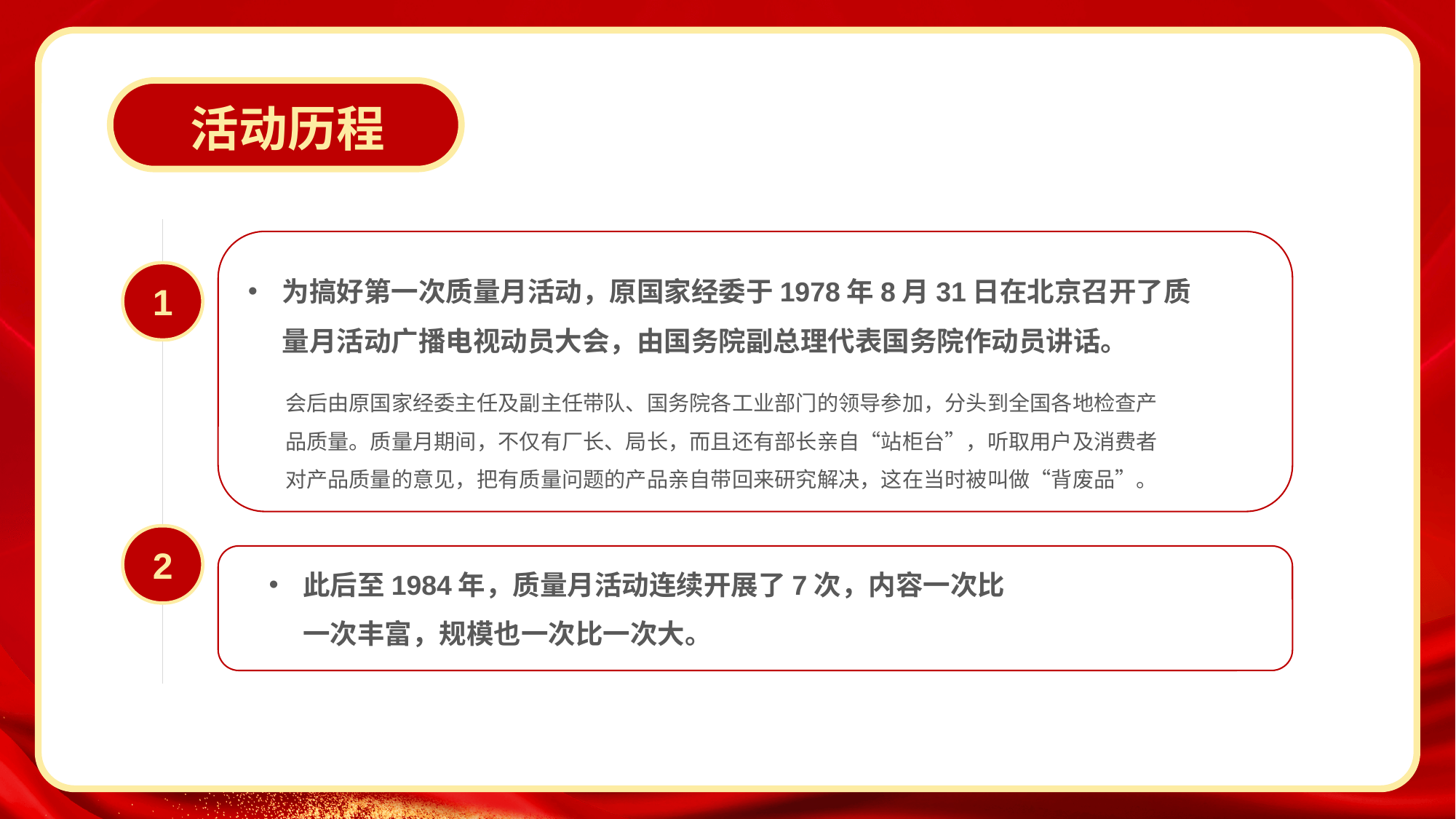

活动历程

为搞好第一次质量月活动，原国家经委于1978年8月31日在北京召开了质量月活动广播电视动员大会，由国务院副总理代表国务院作动员讲话。
1
会后由原国家经委主任及副主任带队、国务院各工业部门的领导参加，分头到全国各地检查产品质量。质量月期间，不仅有厂长、局长，而且还有部长亲自“站柜台”，听取用户及消费者对产品质量的意见，把有质量问题的产品亲自带回来研究解决，这在当时被叫做“背废品”。
2
此后至1984年，质量月活动连续开展了7次，内容一次比一次丰富，规模也一次比一次大。